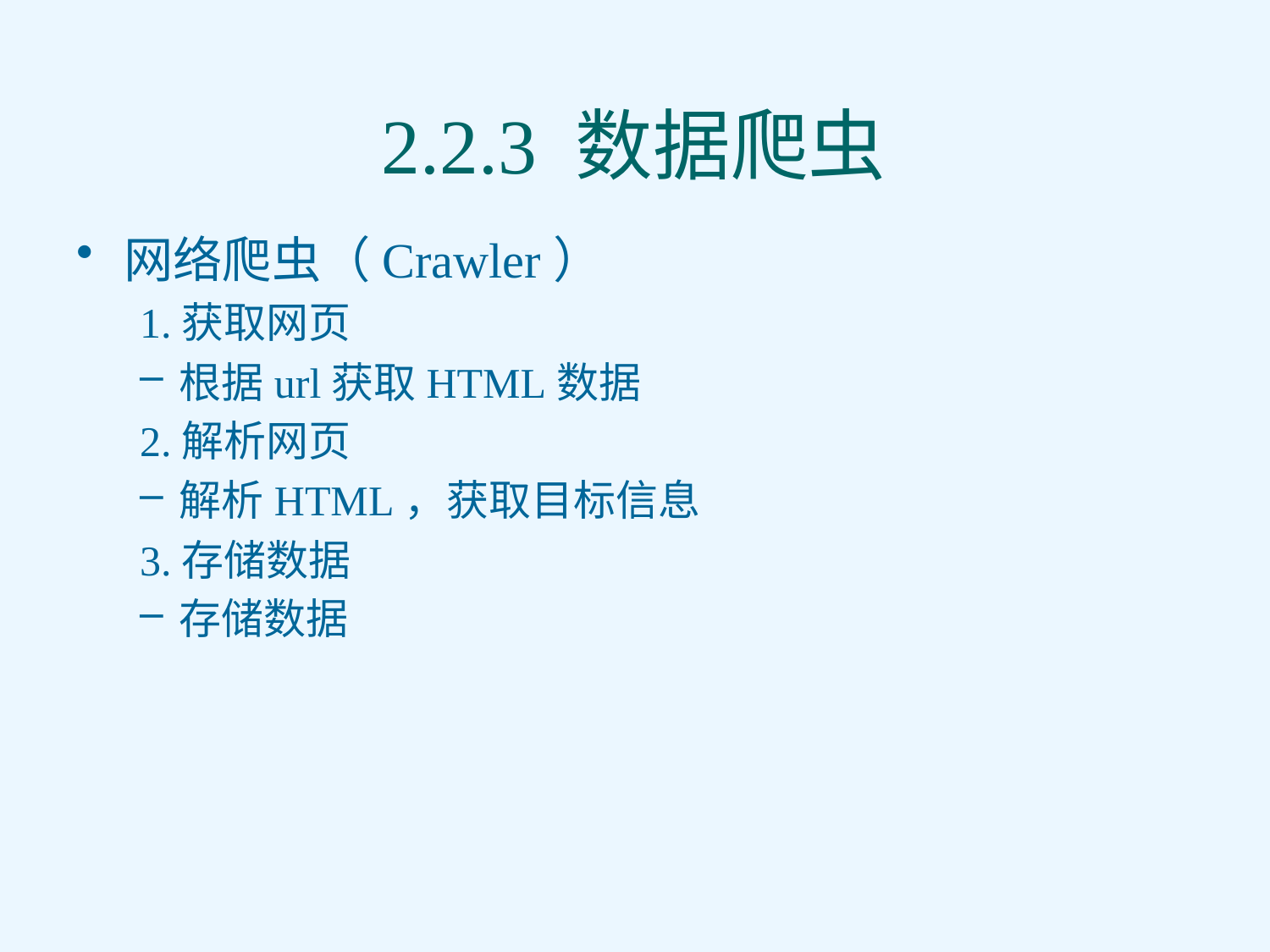

# 2.2.3 数据爬虫
网络爬虫（Crawler）
1.获取网页
根据url获取HTML数据
2.解析网页
解析HTML，获取目标信息
3.存储数据
存储数据